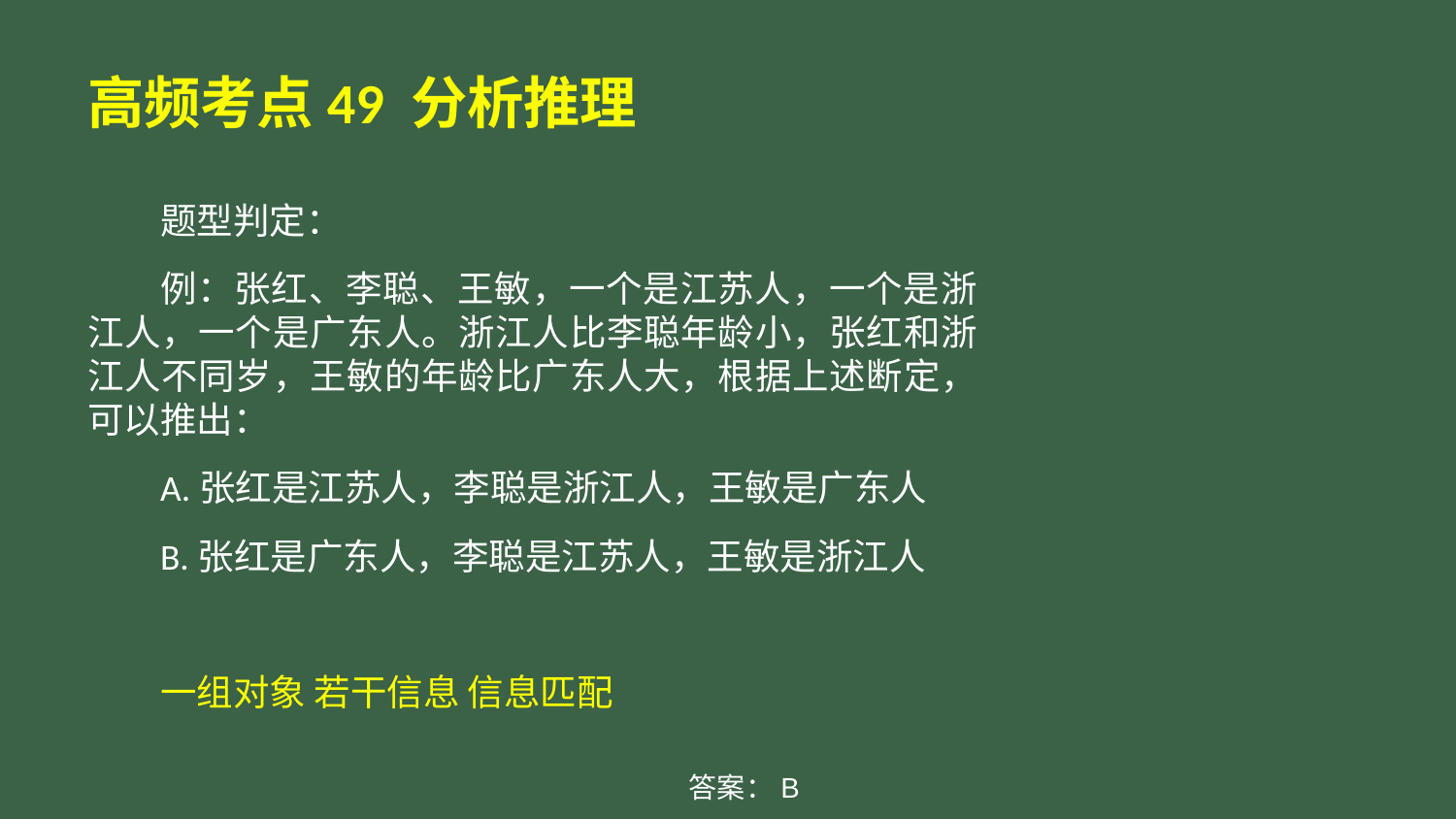

# 高频考点49 分析推理
题型判定：
例：张红、李聪、王敏，一个是江苏人，一个是浙江人，一个是广东人。浙江人比李聪年龄小，张红和浙江人不同岁，王敏的年龄比广东人大，根据上述断定，可以推出：
A.张红是江苏人，李聪是浙江人，王敏是广东人
B.张红是广东人，李聪是江苏人，王敏是浙江人

一组对象 若干信息 信息匹配

答案：B